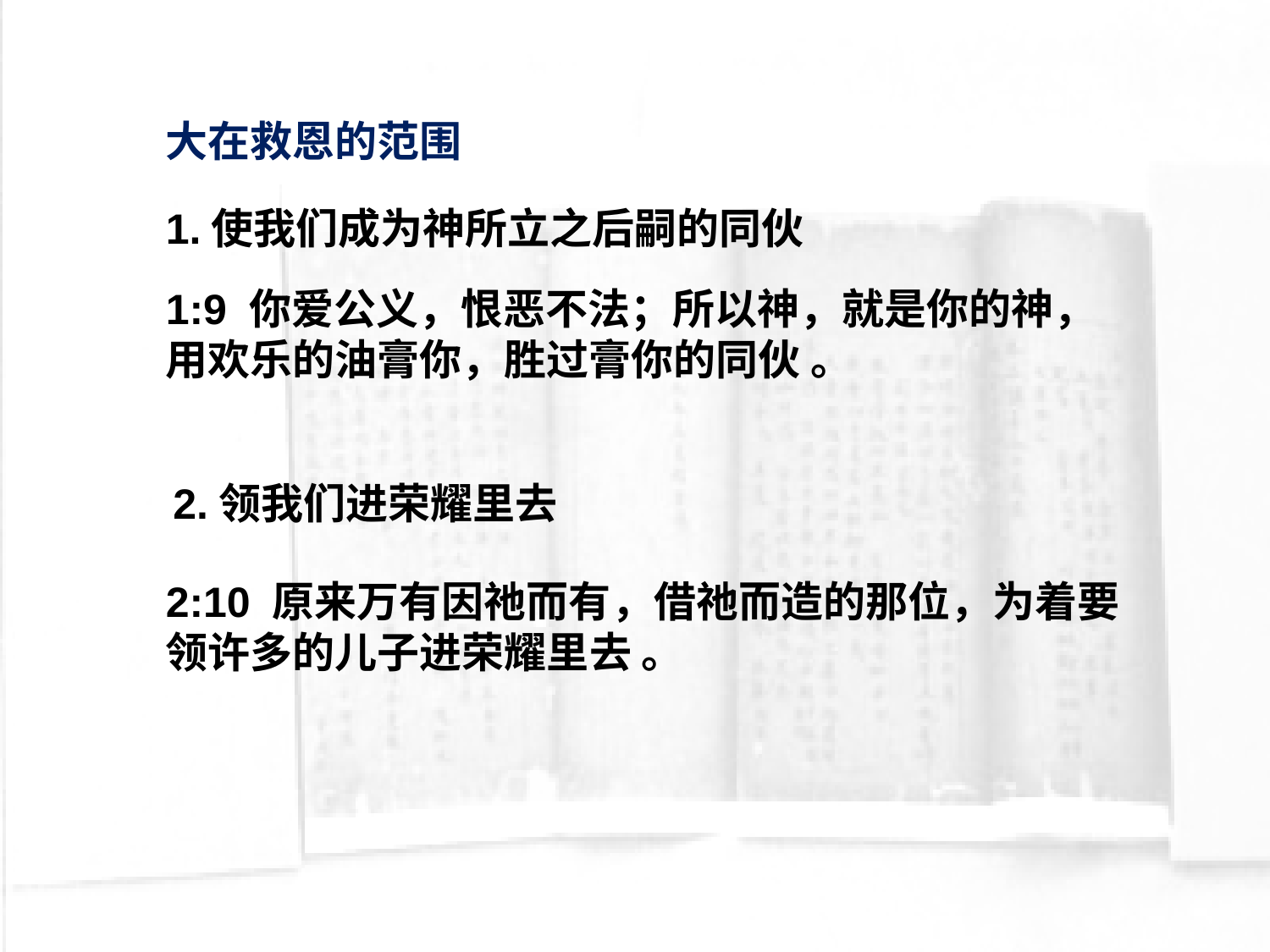

大在救恩的范围
1.使我们成为神所立之后嗣的同伙
1:9 你爱公义，恨恶不法；所以神，就是你的神，用欢乐的油膏你，胜过膏你的同伙 。
2.领我们进荣耀里去
2:10 原来万有因祂而有，借祂而造的那位，为着要领许多的儿子进荣耀里去 。